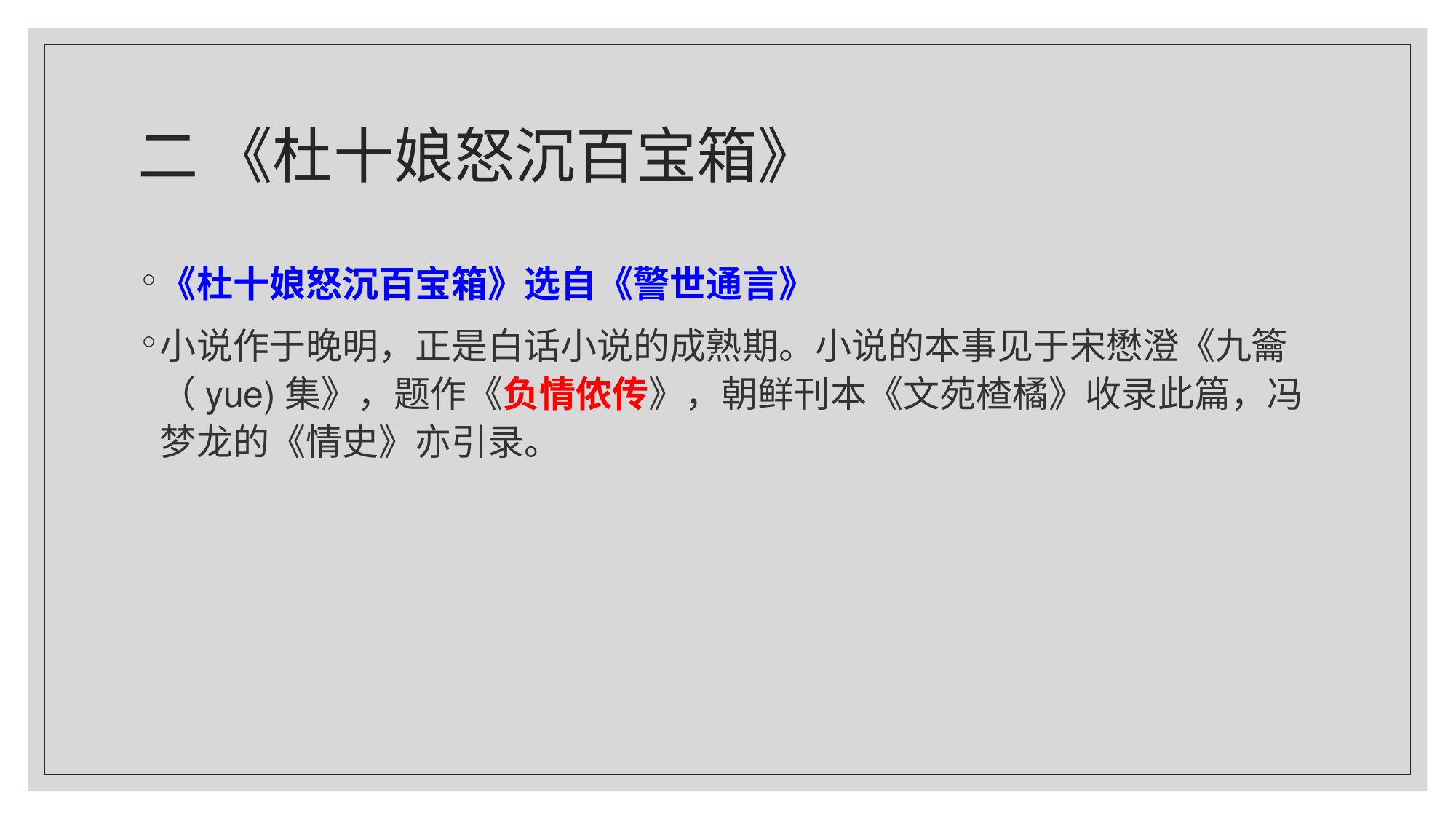

# 二 《杜十娘怒沉百宝箱》
《杜十娘怒沉百宝箱》选自《警世通言》
小说作于晚明，正是白话小说的成熟期。小说的本事见于宋懋澄《九籥（yue)集》，题作《负情侬传》，朝鲜刊本《文苑楂橘》收录此篇，冯梦龙的《情史》亦引录。